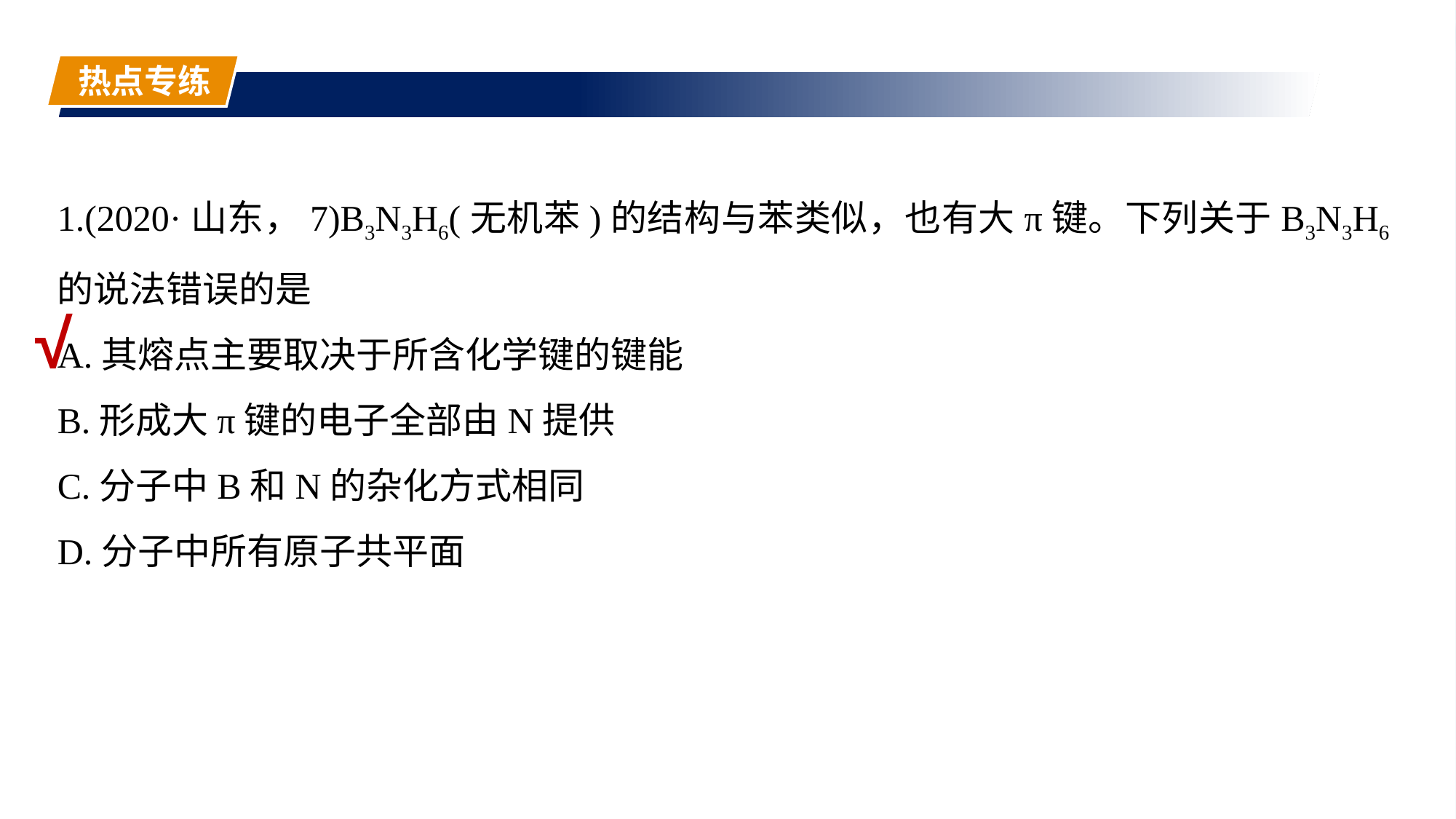

热点专练

1.(2020·山东，7)B3N3H6(无机苯)的结构与苯类似，也有大π键。下列关于B3N3H6的说法错误的是
A.其熔点主要取决于所含化学键的键能
B.形成大π键的电子全部由N提供
C.分子中B和N的杂化方式相同
D.分子中所有原子共平面
√